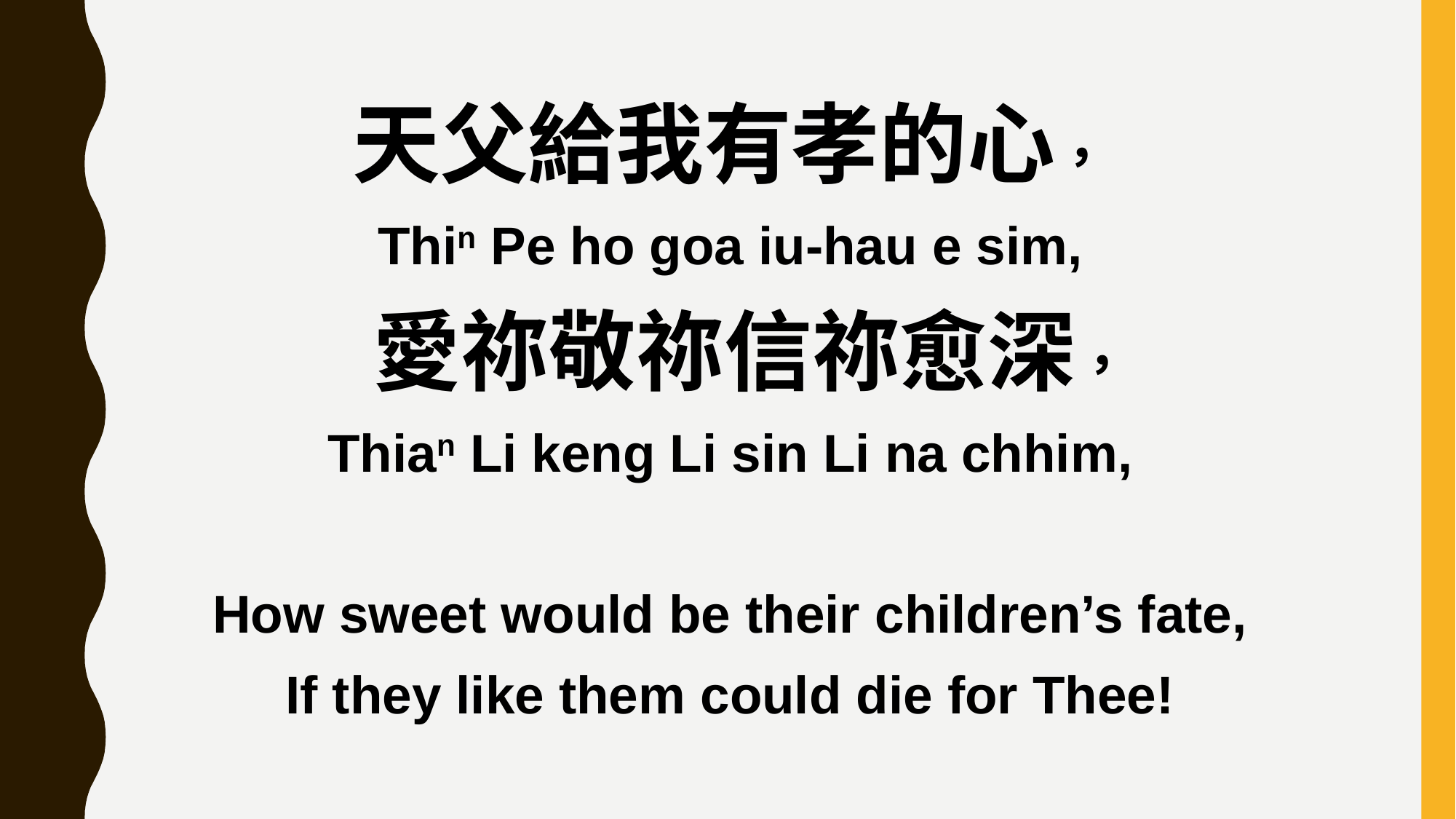

天父給我有孝的心，
Thin Pe ho goa iu-hau e sim,
 愛祢敬祢信祢愈深，
Thian Li keng Li sin Li na chhim,

How sweet would be their children’s fate,
If they like them could die for Thee!